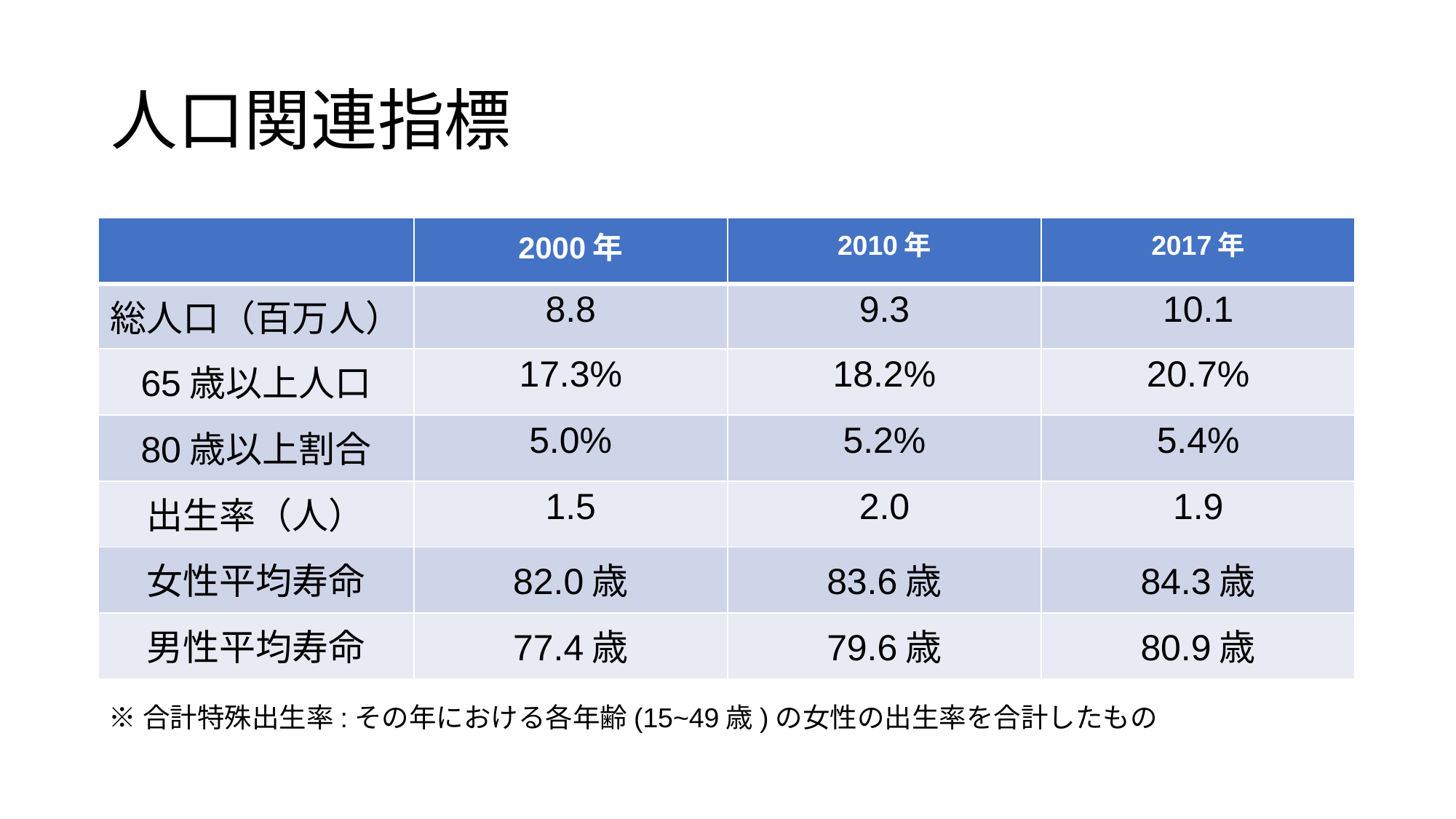

# 人口関連指標
|  | 2000年 | 2010年 | 2017年 |
| --- | --- | --- | --- |
| 総人口（百万人） | 8.8 | 9.3 | 10.1 |
| 65歳以上人口 | 17.3% | 18.2% | 20.7% |
| 80歳以上割合 | 5.0% | 5.2% | 5.4% |
| 出生率（人） | 1.5 | 2.0 | 1.9 |
| 女性平均寿命 | 82.0歳 | 83.6歳 | 84.3歳 |
| 男性平均寿命 | 77.4歳 | 79.6歳 | 80.9歳 |
※合計特殊出生率:その年における各年齢(15~49歳)の女性の出生率を合計したもの